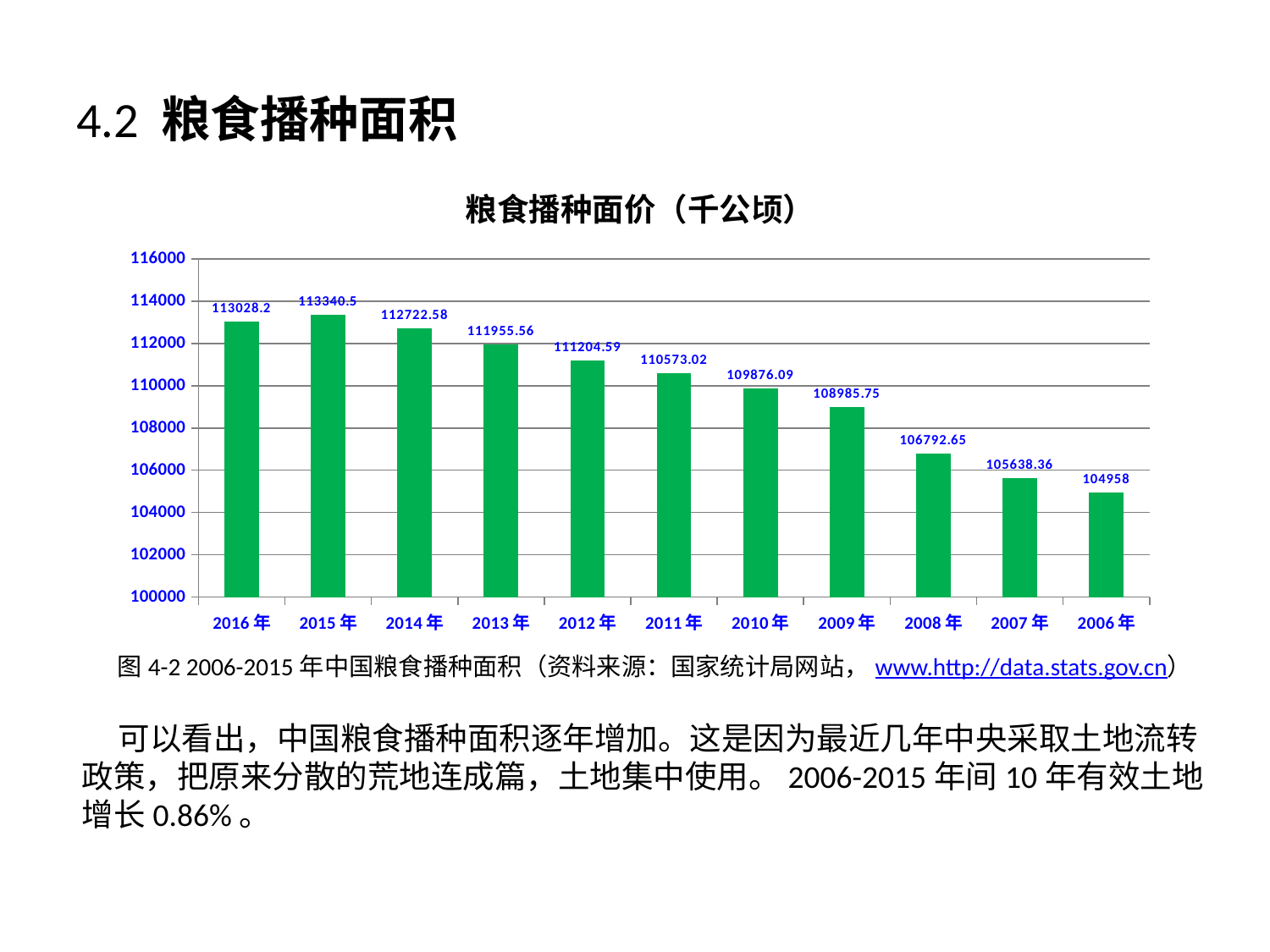

# 4.2 粮食播种面积

### Chart:

| Category | 粮食播种面价（千公顷） |
|---|---|
| 2016年 | 113028.2 |
| 2015年 | 113340.5 |
| 2014年 | 112722.58 |
| 2013年 | 111955.56 |
| 2012年 | 111204.59 |
| 2011年 | 110573.02 |
| 2010年 | 109876.09 |
| 2009年 | 108985.75 |
| 2008年 | 106792.65 |
| 2007年 | 105638.36 |
| 2006年 | 104958.0 |
图4-2 2006-2015年中国粮食播种面积（资料来源：国家统计局网站，www.http://data.stats.gov.cn）

    可以看出，中国粮食播种面积逐年增加。这是因为最近几年中央采取土地流转政策，把原来分散的荒地连成篇，土地集中使用。2006-2015年间10年有效土地增长0.86%。